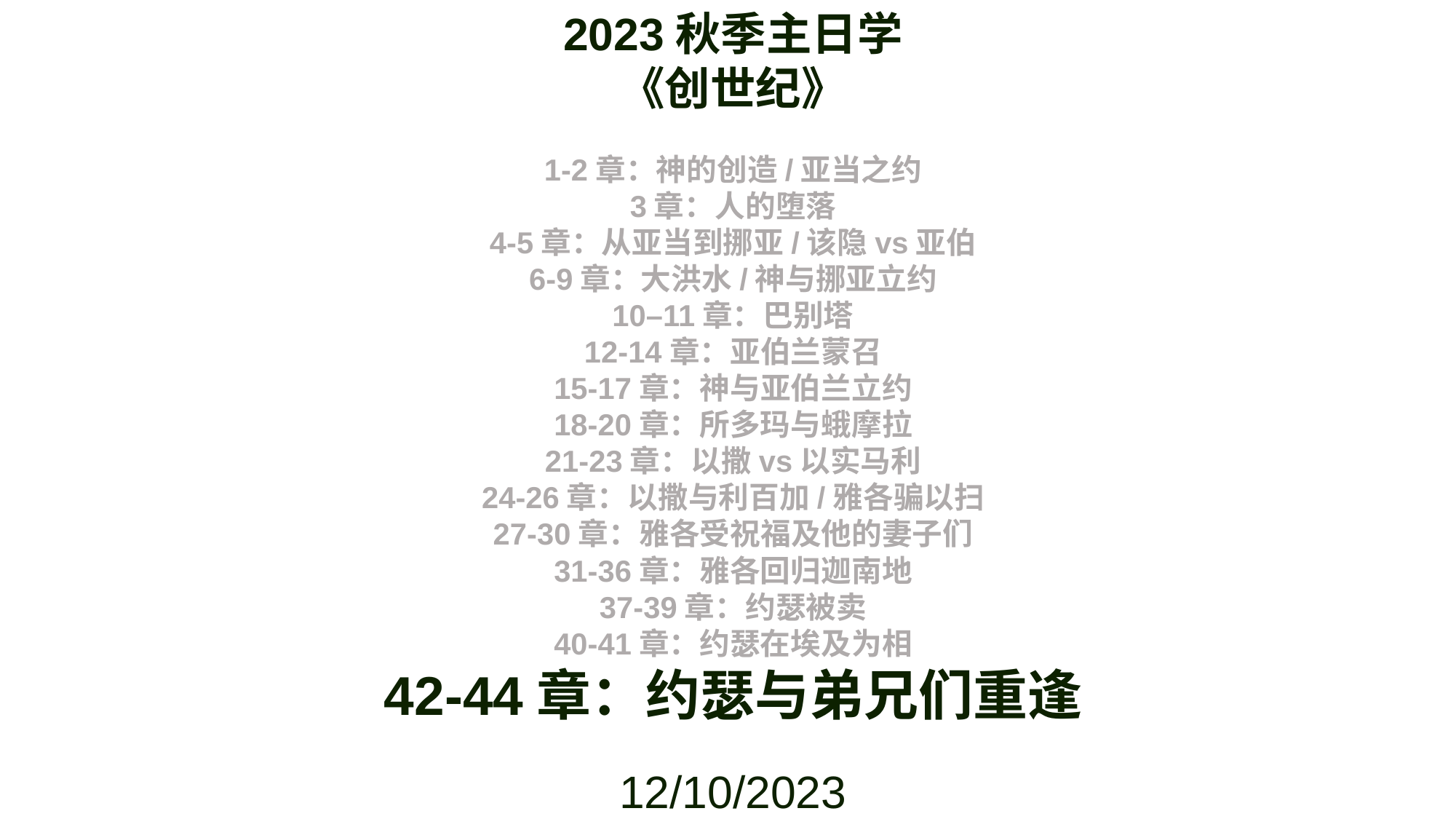

2023秋季主日学
《创世纪》

1-2章：神的创造/亚当之约
3章：人的堕落
4-5章：从亚当到挪亚/该隐vs亚伯
6-9章：大洪水/神与挪亚立约
10–11章：巴别塔
12-14章：亚伯兰蒙召
15-17章：神与亚伯兰立约
18-20章：所多玛与蛾摩拉
21-23章：以撒vs以实马利
24-26章：以撒与利百加/雅各骗以扫
27-30章：雅各受祝福及他的妻子们
31-36章：雅各回归迦南地
37-39章：约瑟被卖
40-41章：约瑟在埃及为相
42-44章：约瑟与弟兄们重逢

12/10/2023